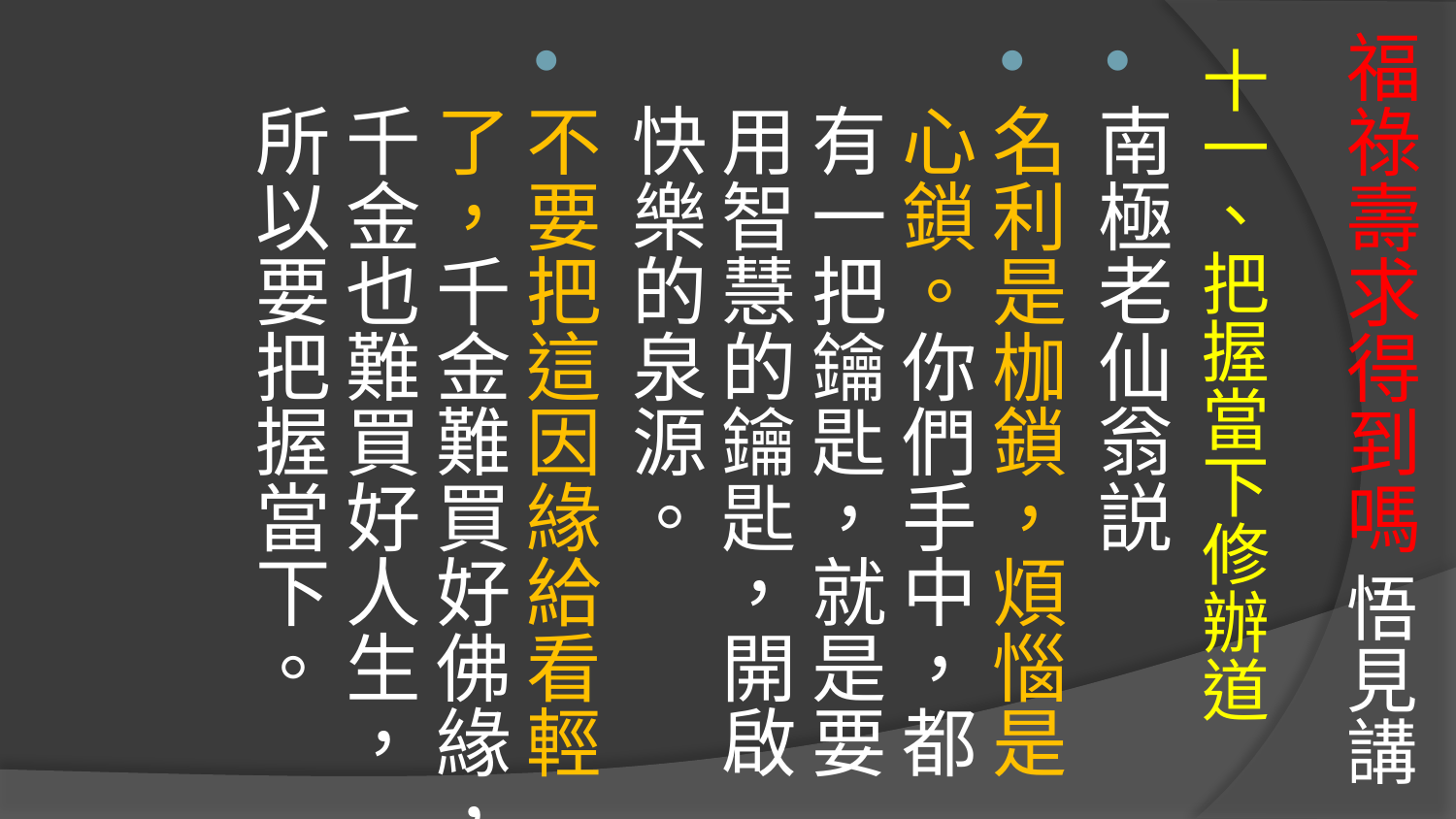

# 福祿壽求得到嗎 悟見講
十一、把握當下修辦道
南極老仙翁説
名利是枷鎖，煩惱是心鎖。你們手中，都有一把鑰匙，就是要用智慧的鑰匙，開啟快樂的泉源。
不要把這因緣給看輕了，千金難買好佛緣，千金也難買好人生，所以要把握當下。